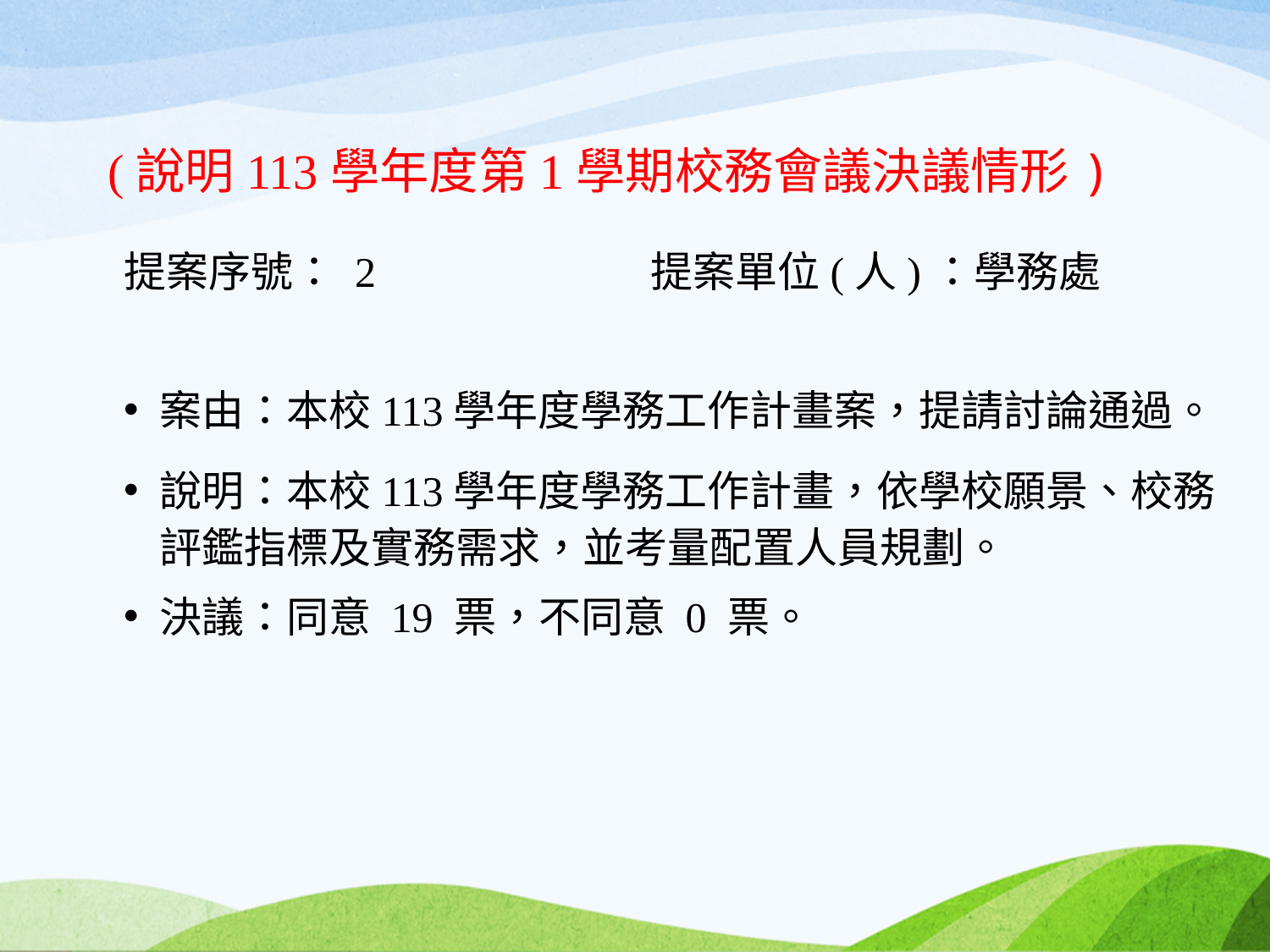

# (說明113學年度第1學期校務會議決議情形)
提案序號： 2                         提案單位(人)：學務處

案由：本校113學年度學務工作計畫案，提請討論通過。
說明：本校113學年度學務工作計畫，依學校願景、校務評鑑指標及實務需求，並考量配置人員規劃。
決議：同意 19 票，不同意 0 票。